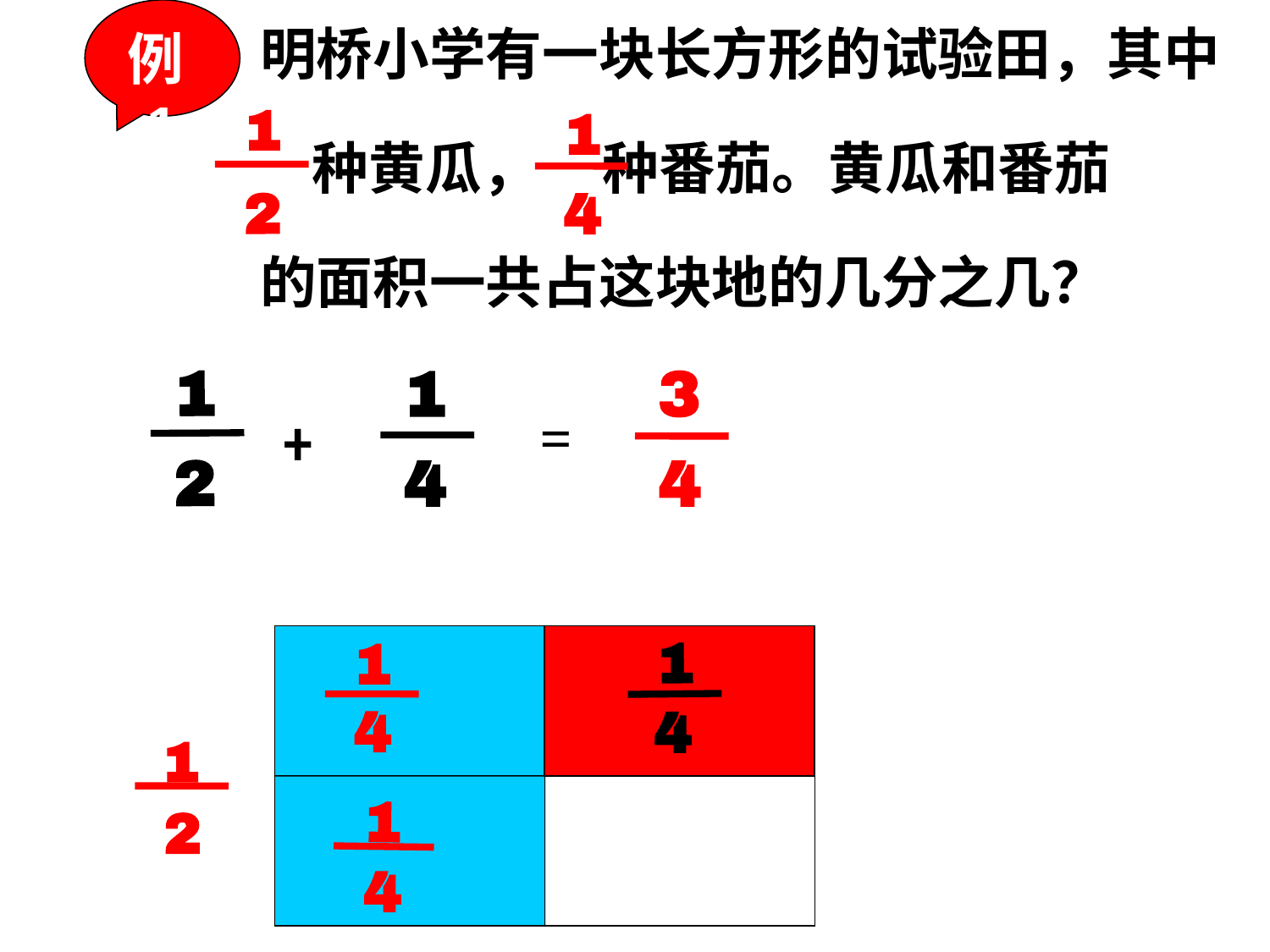

例1
明桥小学有一块长方形的试验田，其中

   种黄瓜，     种番茄。黄瓜和番茄

的面积一共占这块地的几分之几？

 1
 1
 2
 4

 1
 1
 3
﹢
=

 2
 4
 4

 1
 1

 4
 4

 1
 1
 2

 4